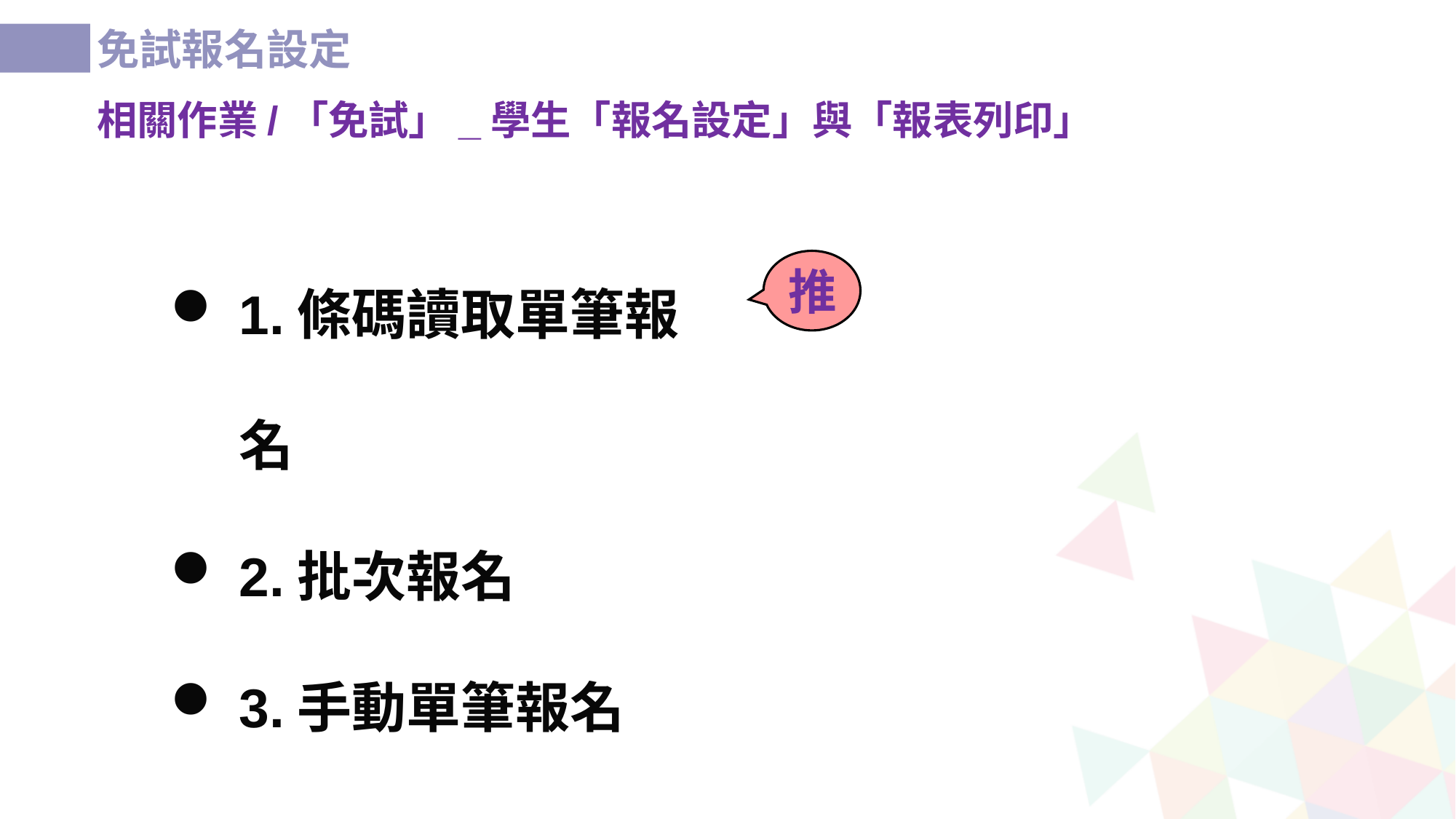

免試報名設定

相關作業/「免試」_學生「報名設定」與「報表列印」
1.條碼讀取單筆報名
2.批次報名
3.手動單筆報名
推